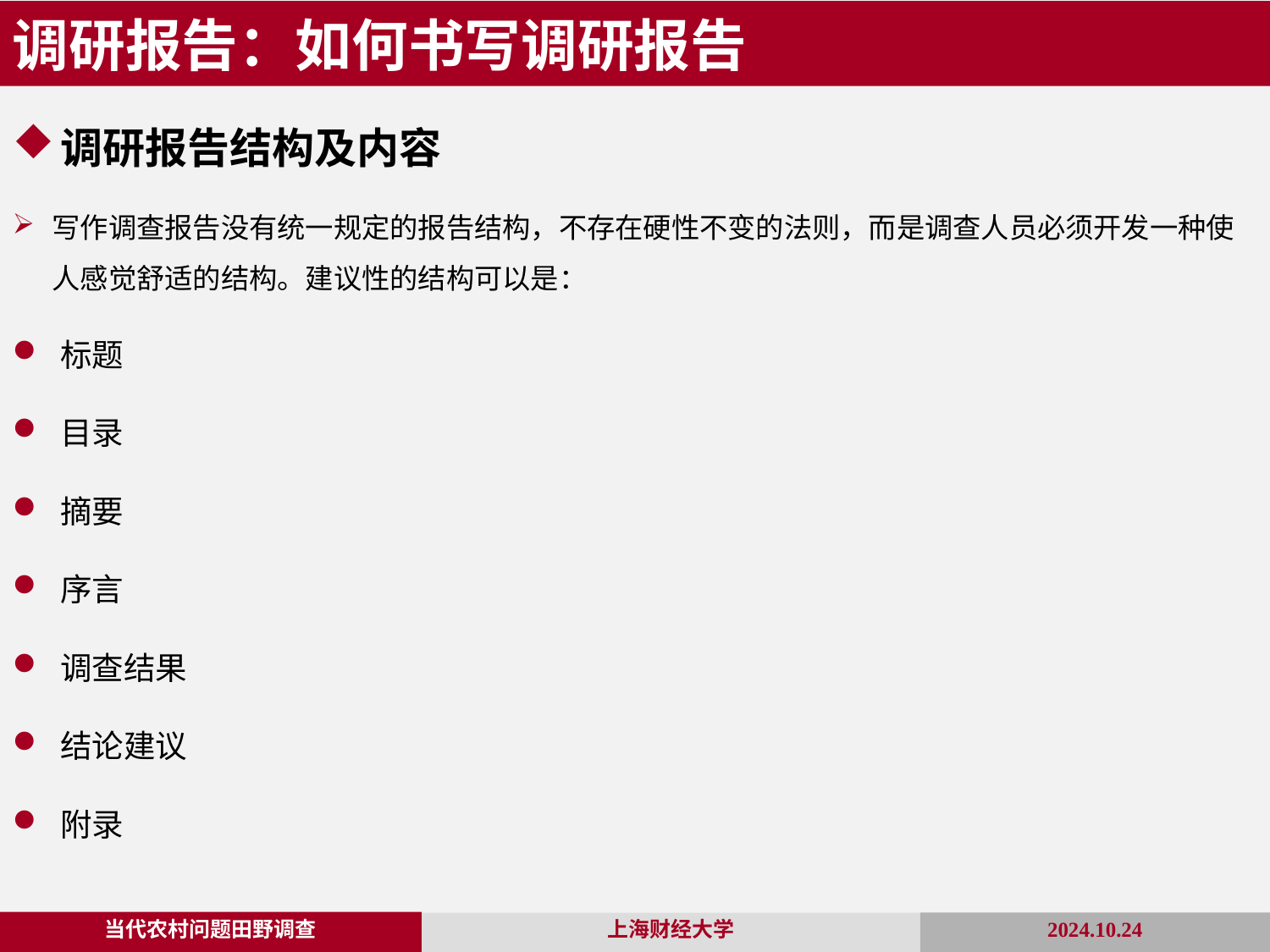

调研报告：如何书写调研报告
调研报告结构及内容
写作调查报告没有统一规定的报告结构，不存在硬性不变的法则，而是调查人员必须开发一种使人感觉舒适的结构。建议性的结构可以是：
标题
目录
摘要
序言
调查结果
结论建议
附录
当代农村问题田野调查
2024.10.24
上海财经大学